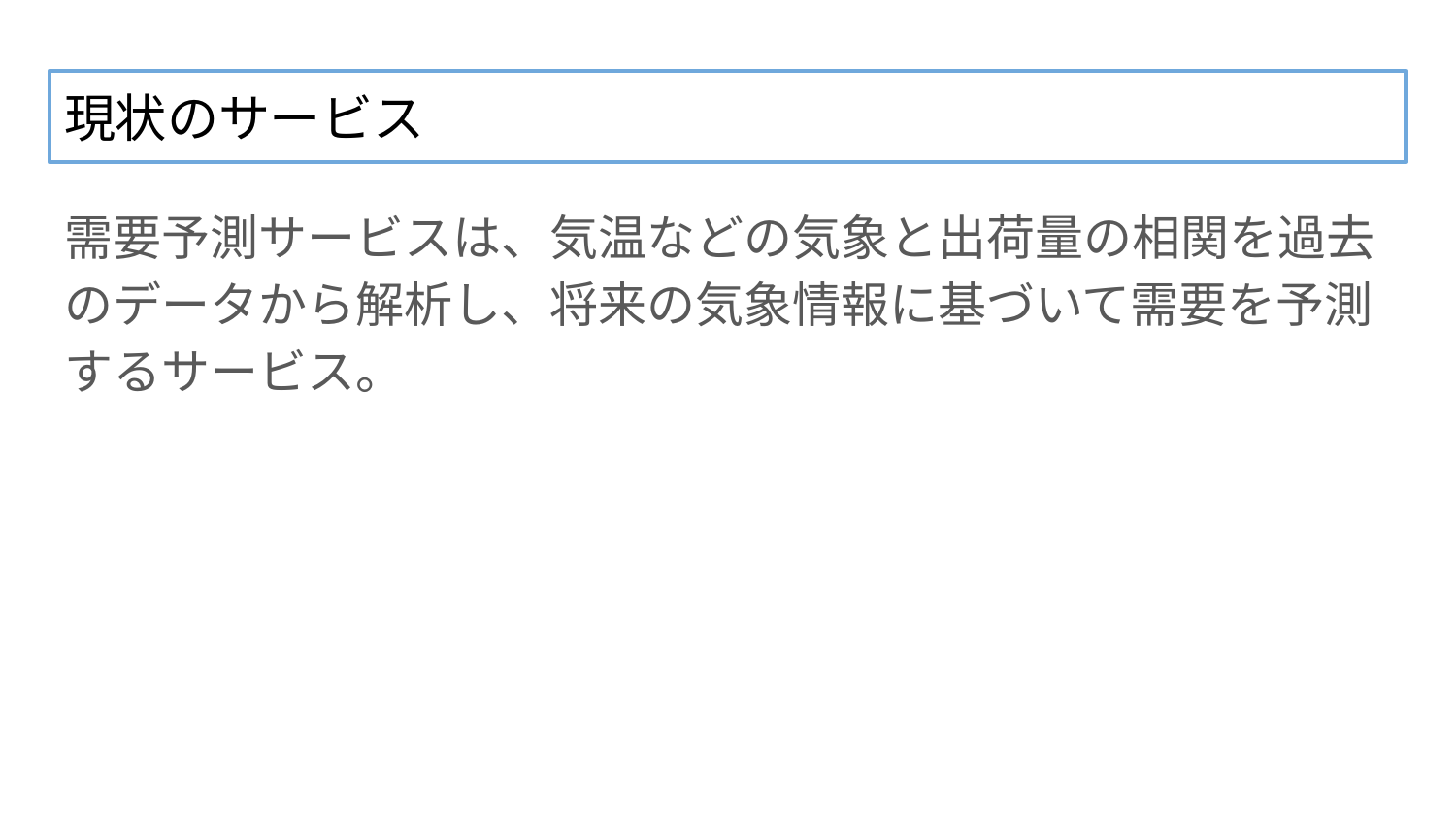

# 現状のサービス
需要予測サービスは、気温などの気象と出荷量の相関を過去のデータから解析し、将来の気象情報に基づいて需要を予測するサービス。